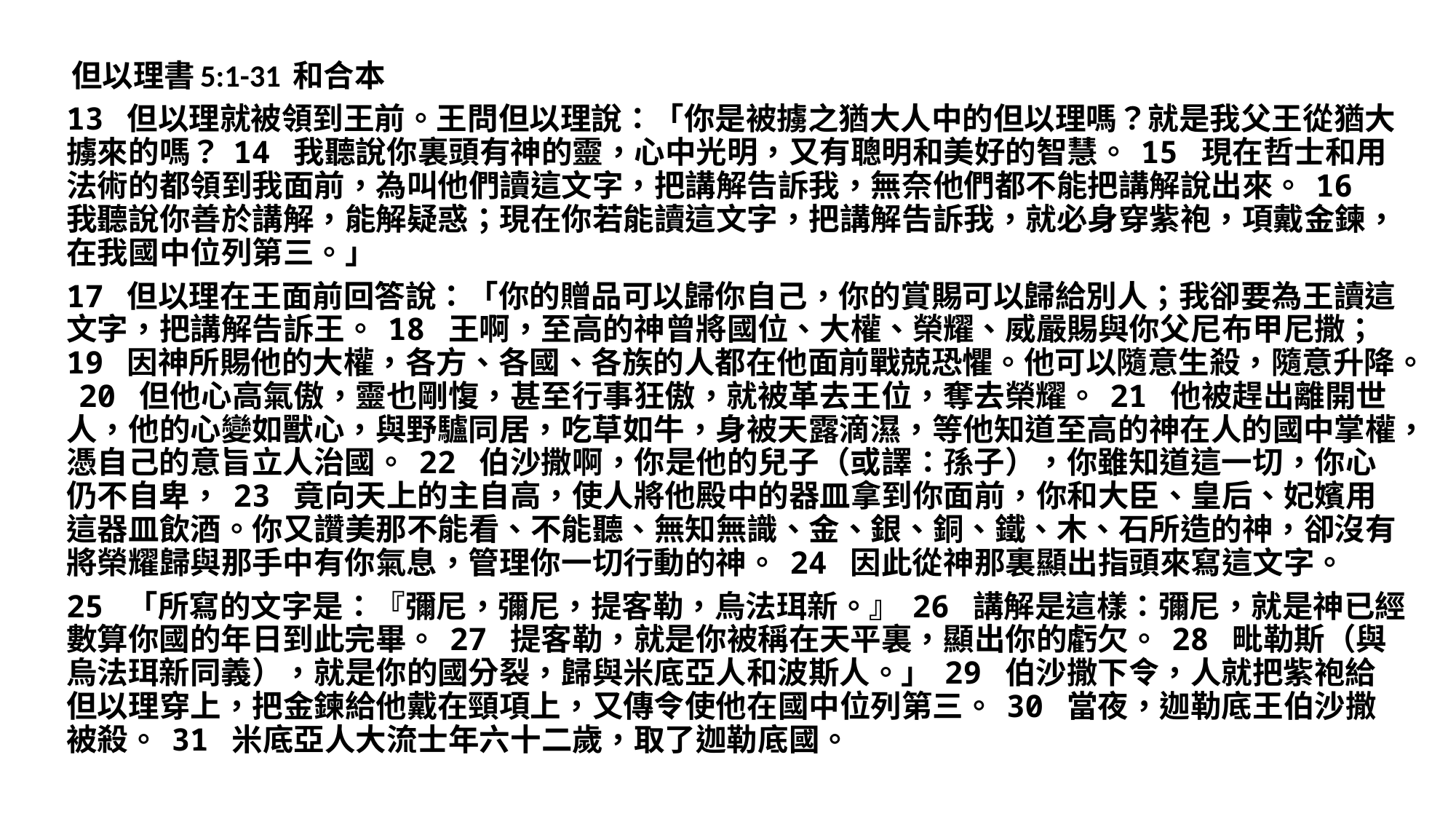

‪‪但以理書‬5:1-31 和合本
13 但以理就被領到王前。王問但以理說：「你是被擄之猶大人中的但以理嗎？就是我父王從猶大擄來的嗎？ 14 我聽說你裏頭有神的靈，心中光明，又有聰明和美好的智慧。 15 現在哲士和用法術的都領到我面前，為叫他們讀這文字，把講解告訴我，無奈他們都不能把講解說出來。 16 我聽說你善於講解，能解疑惑；現在你若能讀這文字，把講解告訴我，就必身穿紫袍，項戴金鍊，在我國中位列第三。」
17 但以理在王面前回答說：「你的贈品可以歸你自己，你的賞賜可以歸給別人；我卻要為王讀這文字，把講解告訴王。 18 王啊，至高的神曾將國位、大權、榮耀、威嚴賜與你父尼布甲尼撒； 19 因神所賜他的大權，各方、各國、各族的人都在他面前戰兢恐懼。他可以隨意生殺，隨意升降。 20 但他心高氣傲，靈也剛愎，甚至行事狂傲，就被革去王位，奪去榮耀。 21 他被趕出離開世人，他的心變如獸心，與野驢同居，吃草如牛，身被天露滴濕，等他知道至高的神在人的國中掌權，憑自己的意旨立人治國。 22 伯沙撒啊，你是他的兒子（或譯：孫子），你雖知道這一切，你心仍不自卑， 23 竟向天上的主自高，使人將他殿中的器皿拿到你面前，你和大臣、皇后、妃嬪用這器皿飲酒。你又讚美那不能看、不能聽、無知無識、金、銀、銅、鐵、木、石所造的神，卻沒有將榮耀歸與那手中有你氣息，管理你一切行動的神。 24 因此從神那裏顯出指頭來寫這文字。
25 「所寫的文字是：『彌尼，彌尼，提客勒，烏法珥新。』 26 講解是這樣：彌尼，就是神已經數算你國的年日到此完畢。 27 提客勒，就是你被稱在天平裏，顯出你的虧欠。 28 毗勒斯（與烏法珥新同義），就是你的國分裂，歸與米底亞人和波斯人。」 29 伯沙撒下令，人就把紫袍給但以理穿上，把金鍊給他戴在頸項上，又傳令使他在國中位列第三。 30 當夜，迦勒底王伯沙撒被殺。 31 米底亞人大流士年六十二歲，取了迦勒底國。